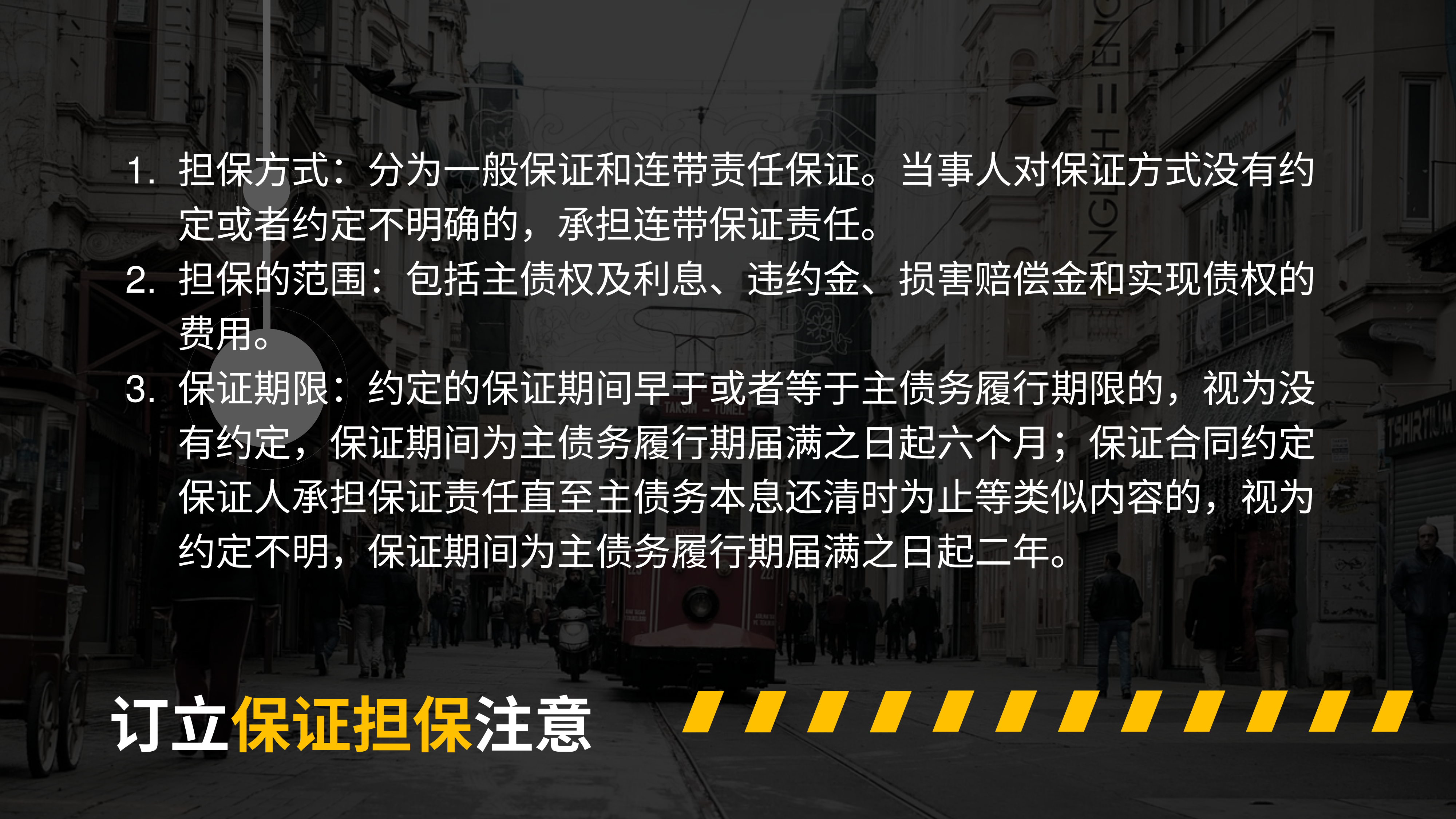

担保方式：分为一般保证和连带责任保证。当事人对保证方式没有约定或者约定不明确的，承担连带保证责任。
担保的范围：包括主债权及利息、违约金、损害赔偿金和实现债权的费用。
保证期限：约定的保证期间早于或者等于主债务履行期限的，视为没有约定，保证期间为主债务履行期届满之日起六个月；保证合同约定保证人承担保证责任直至主债务本息还清时为止等类似内容的，视为约定不明，保证期间为主债务履行期届满之日起二年。

订立保证担保注意